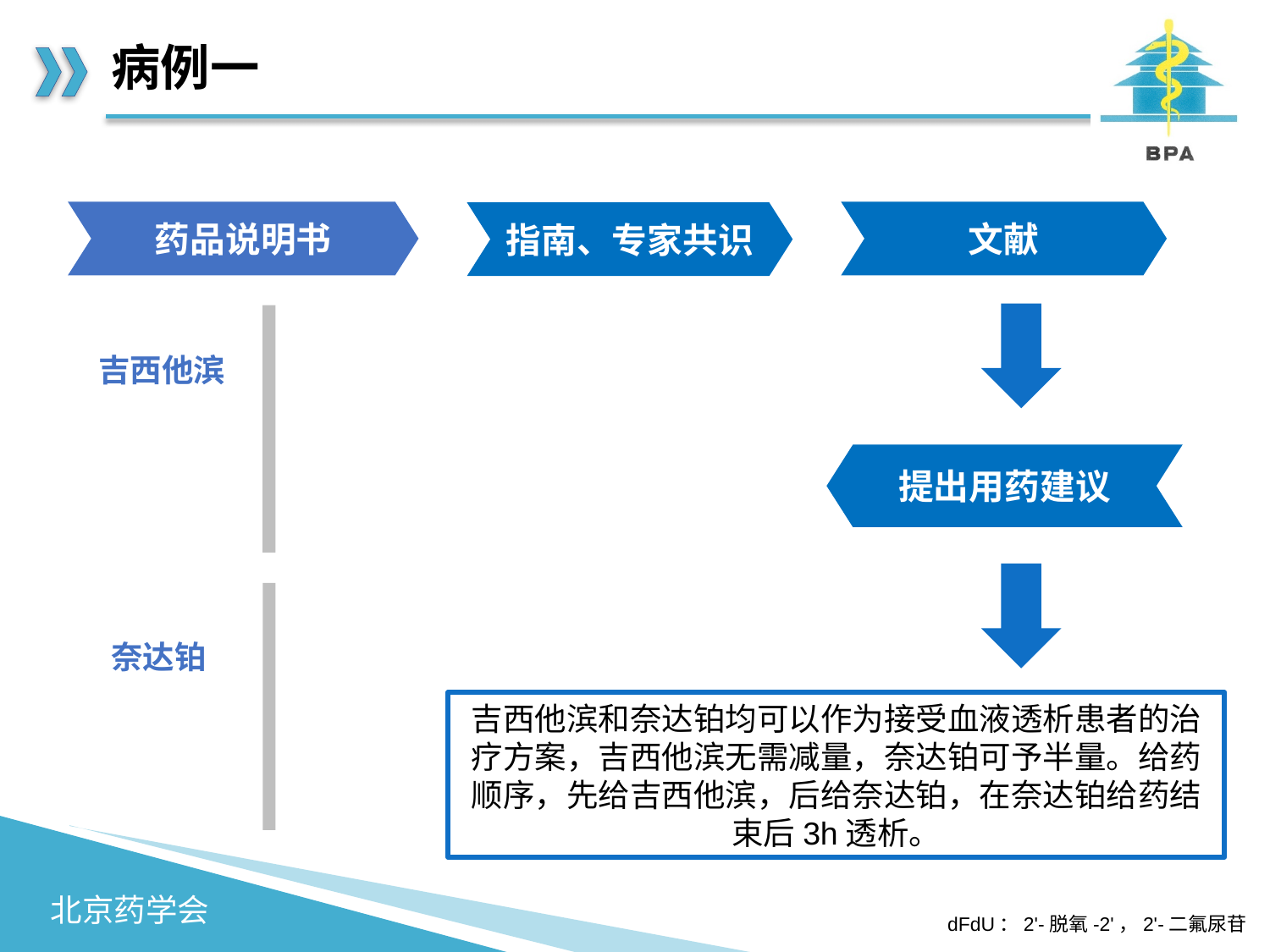

# 病例一

药品说明书
文献
指南、专家共识

吉西他滨
提出用药建议

奈达铂
吉西他滨和奈达铂均可以作为接受血液透析患者的治疗方案，吉西他滨无需减量，奈达铂可予半量。给药顺序，先给吉西他滨，后给奈达铂，在奈达铂给药结束后3h透析。
25
dFdU：2'-脱氧-2'，2'-二氟尿苷